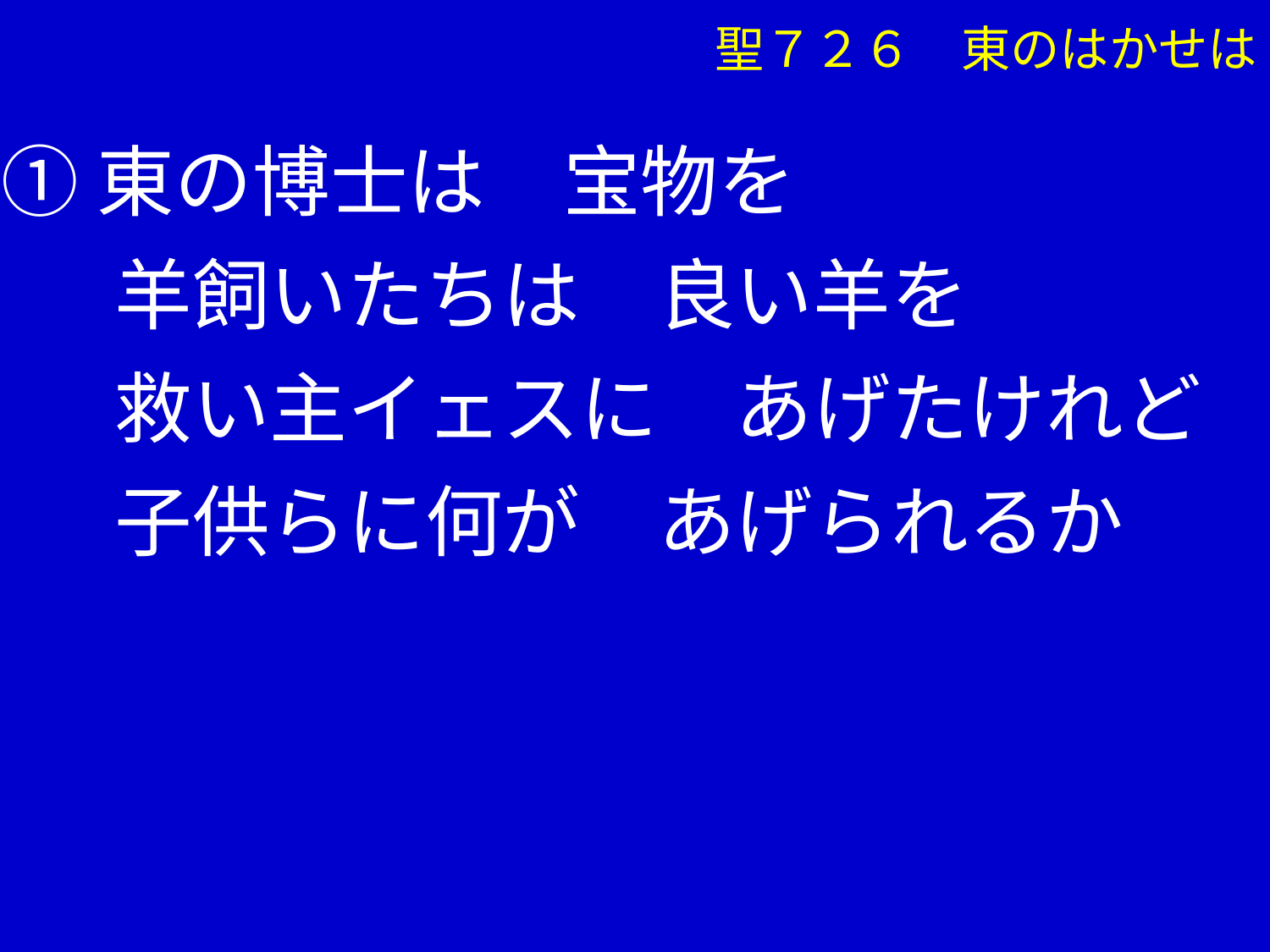

聖７２６　東のはかせは
①東の博士は　宝物を
 　羊飼いたちは　良い羊を
 　救い主イェスに　あげたけれど
 　子供らに何が　あげられるか